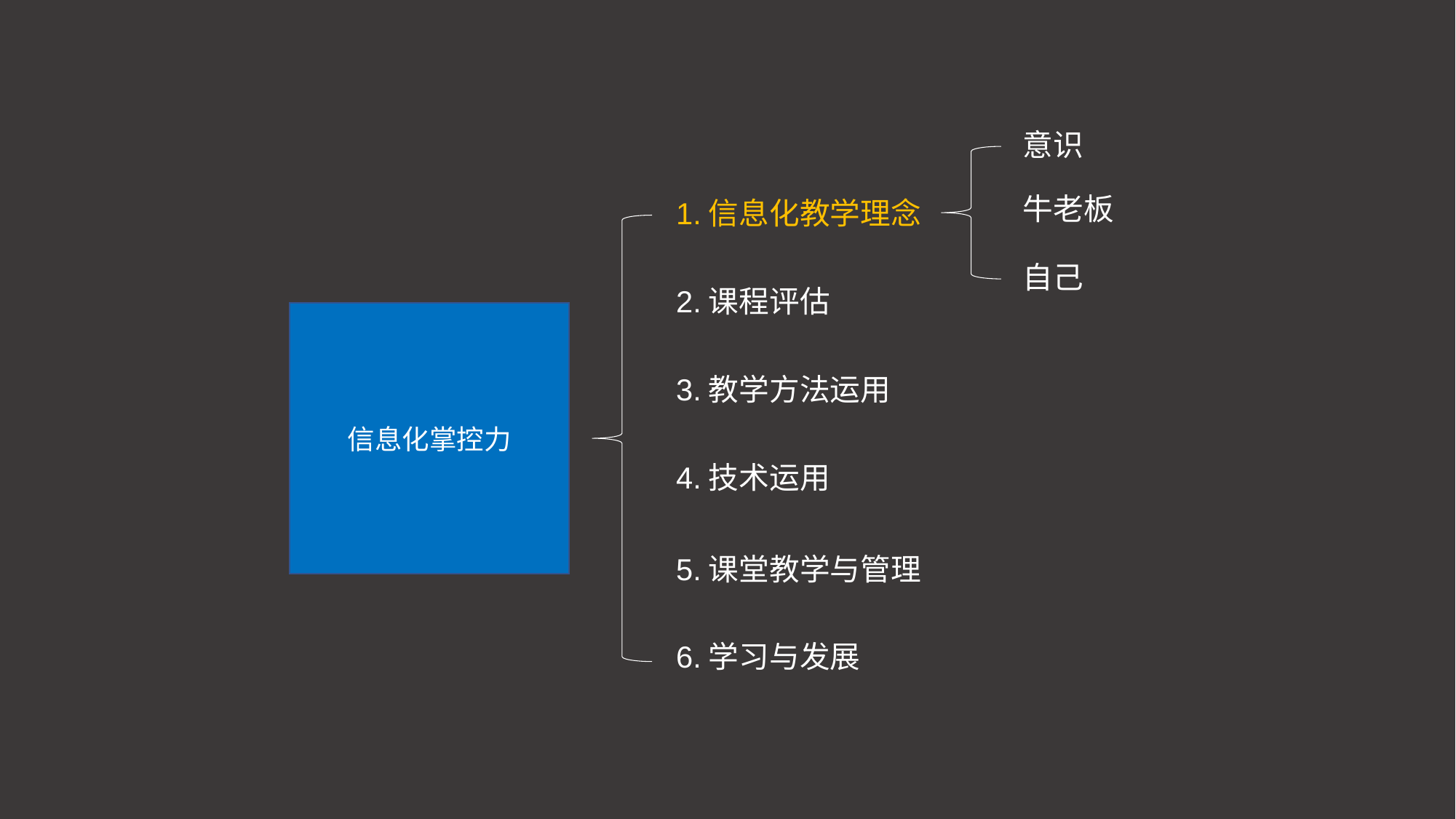

意识

牛老板
1.信息化教学理念

自己
2.课程评估
信息化掌控力
3.教学方法运用
4.技术运用
5.课堂教学与管理
6.学习与发展